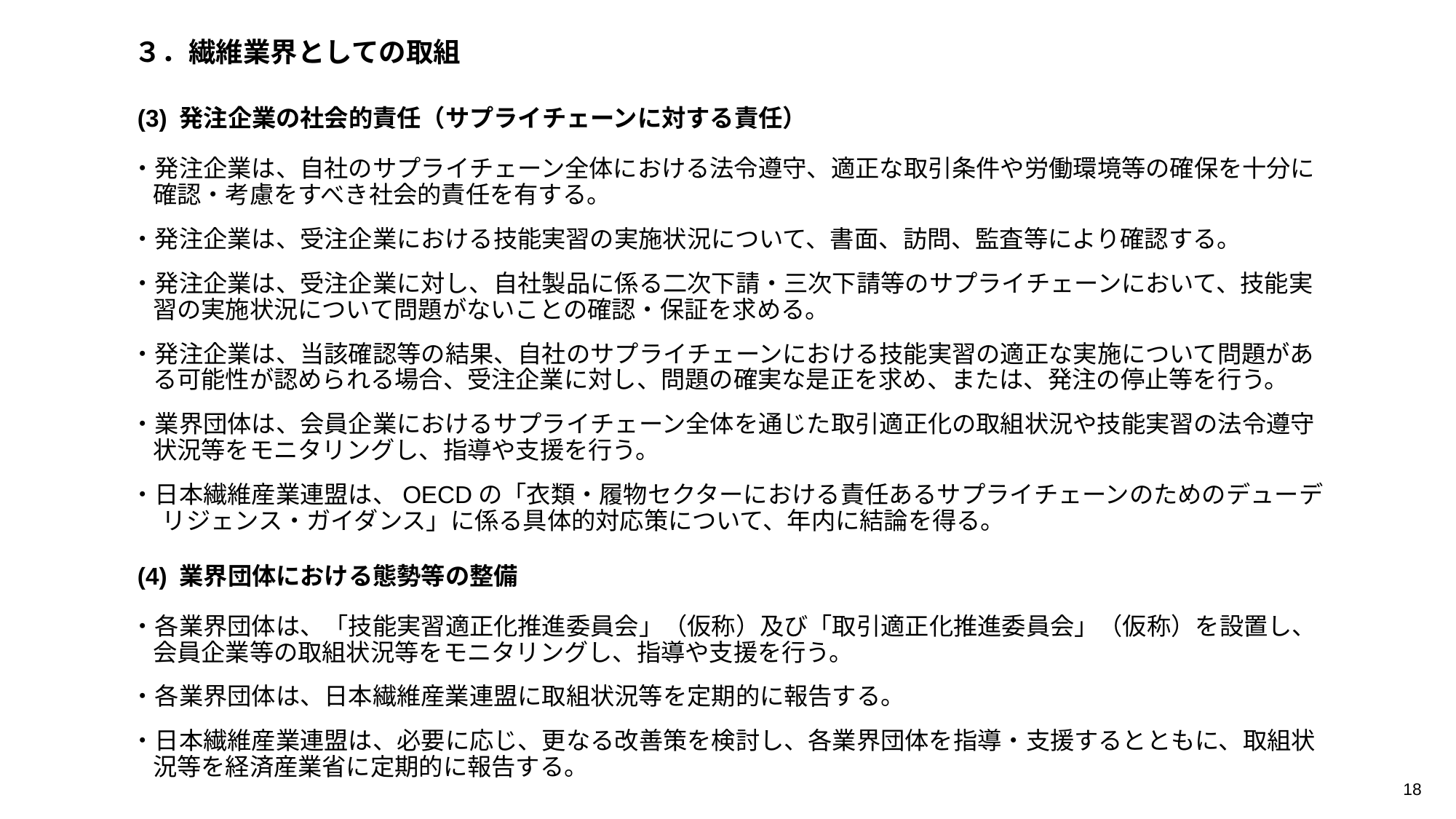

３．繊維業界としての取組
 (3) 発注企業の社会的責任（サプライチェーンに対する責任）

・発注企業は、自社のサプライチェーン全体における法令遵守、適正な取引条件や労働環境等の確保を十分に確認・考慮をすべき社会的責任を有する。
・発注企業は、受注企業における技能実習の実施状況について、書面、訪問、監査等により確認する。
・発注企業は、受注企業に対し、自社製品に係る二次下請・三次下請等のサプライチェーンにおいて、技能実習の実施状況について問題がないことの確認・保証を求める。
・発注企業は、当該確認等の結果、自社のサプライチェーンにおける技能実習の適正な実施について問題がある可能性が認められる場合、受注企業に対し、問題の確実な是正を求め、または、発注の停止等を行う。
・業界団体は、会員企業におけるサプライチェーン全体を通じた取引適正化の取組状況や技能実習の法令遵守状況等をモニタリングし、指導や支援を行う。
・日本繊維産業連盟は、OECDの「衣類・履物セクターにおける責任あるサプライチェーンのためのデューデリジェンス・ガイダンス」に係る具体的対応策について、年内に結論を得る。

 (4) 業界団体における態勢等の整備

・各業界団体は、「技能実習適正化推進委員会」（仮称）及び「取引適正化推進委員会」（仮称）を設置し、会員企業等の取組状況等をモニタリングし、指導や支援を行う。
・各業界団体は、日本繊維産業連盟に取組状況等を定期的に報告する。
・日本繊維産業連盟は、必要に応じ、更なる改善策を検討し、各業界団体を指導・支援するとともに、取組状況等を経済産業省に定期的に報告する。
18